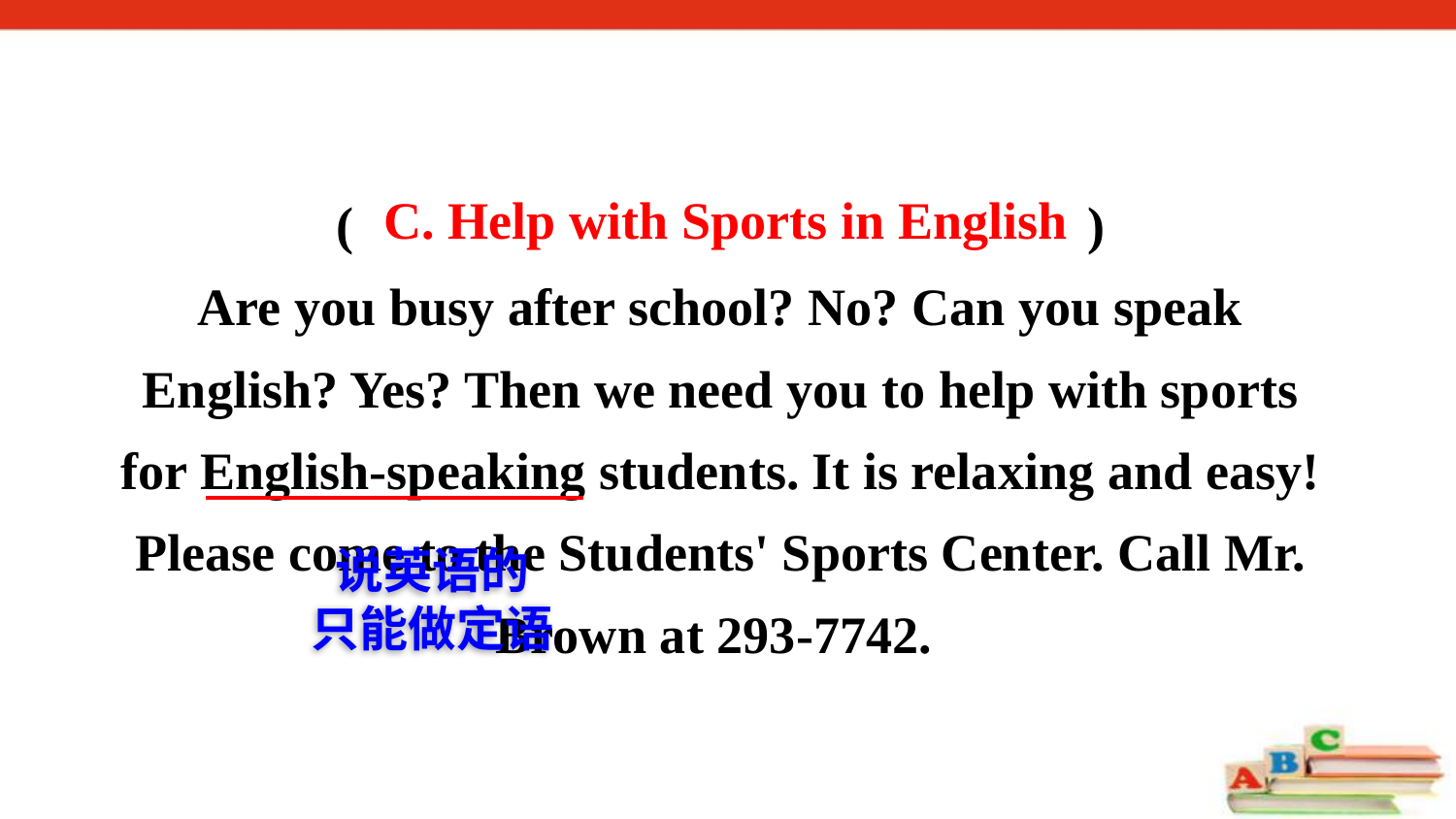

(                                                        )
Are you busy after school? No? Can you speak English? Yes? Then we need you to help with sports for English-speaking students. It is relaxing and easy! Please come to the Students' Sports Center. Call Mr. Brown at 293-7742.
C. Help with Sports in English
说英语的
只能做定语